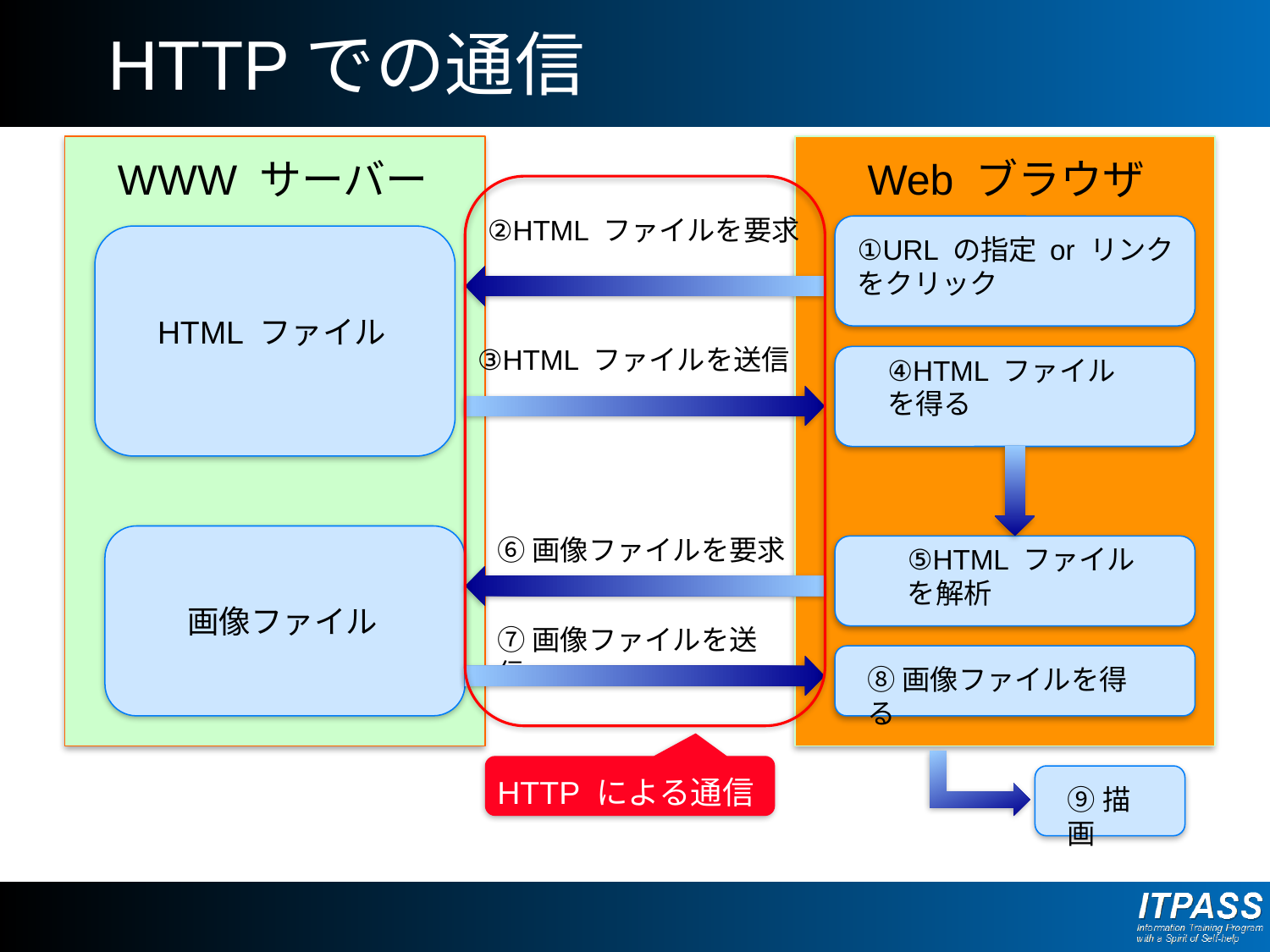

# HTTPでの通信

WWW サーバー
Web ブラウザ

②HTML ファイルを要求

①URL の指定 or リンクをクリック

HTML ファイル
③HTML ファイルを送信

④HTML ファイルを得る

⑥画像ファイルを要求

⑤HTML ファイルを解析

画像ファイル
⑦画像ファイルを送信

⑧画像ファイルを得る

HTTP による通信

⑨描画